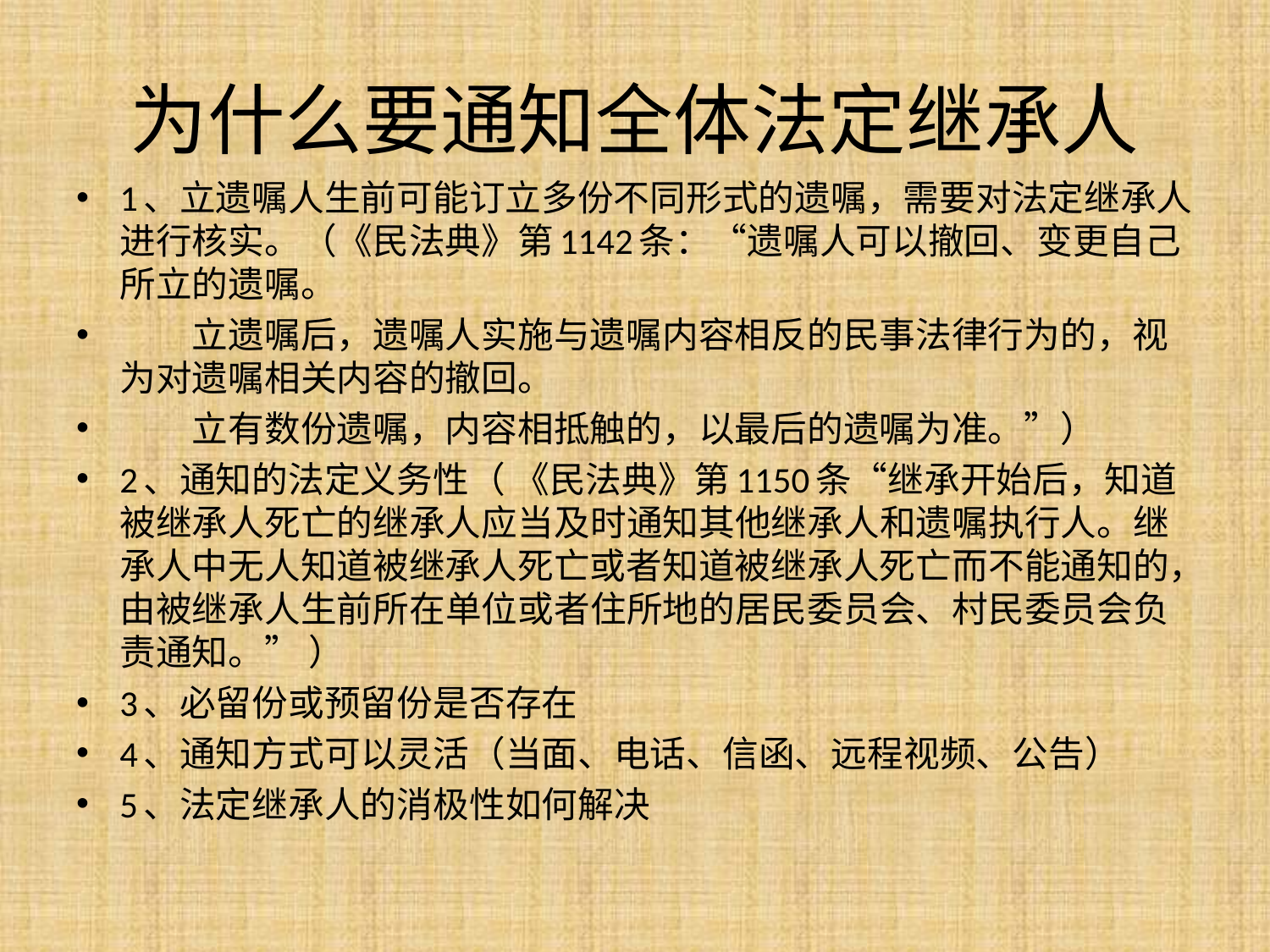

# 为什么要通知全体法定继承人
1、立遗嘱人生前可能订立多份不同形式的遗嘱，需要对法定继承人进行核实。（《民法典》第1142条：“遗嘱人可以撤回、变更自己所立的遗嘱。
　　立遗嘱后，遗嘱人实施与遗嘱内容相反的民事法律行为的，视为对遗嘱相关内容的撤回。
　　立有数份遗嘱，内容相抵触的，以最后的遗嘱为准。”）
2、通知的法定义务性（ 《民法典》第1150条“继承开始后，知道被继承人死亡的继承人应当及时通知其他继承人和遗嘱执行人。继承人中无人知道被继承人死亡或者知道被继承人死亡而不能通知的，由被继承人生前所在单位或者住所地的居民委员会、村民委员会负责通知。” ）
3、必留份或预留份是否存在
4、通知方式可以灵活（当面、电话、信函、远程视频、公告）
5、法定继承人的消极性如何解决